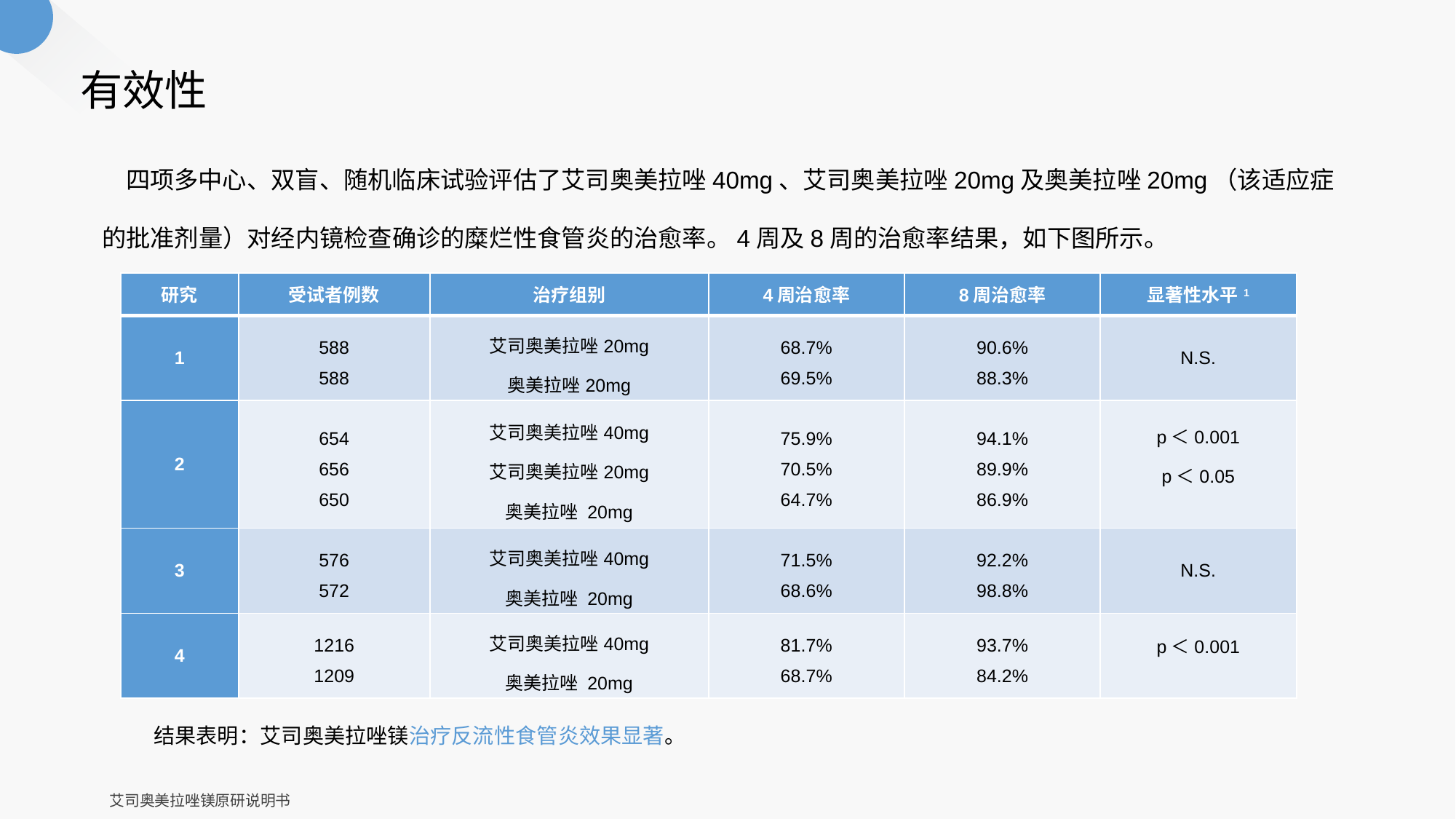

有效性
    四项多中心、双盲、随机临床试验评估了艾司奥美拉唑40mg、艾司奥美拉唑20mg及奥美拉唑20mg（该适应症的批准剂量）对经内镜检查确诊的糜烂性食管炎的治愈率。4周及8周的治愈率结果，如下图所示。
| 研究 | 受试者例数 | 治疗组别 | 4周治愈率 | 8周治愈率 | 显著性水平1 |
| --- | --- | --- | --- | --- | --- |
| 1 | 588 588 | 艾司奥美拉唑20mg 奥美拉唑20mg | 68.7% 69.5% | 90.6% 88.3% | N.S. |
| 2 | 654 656 650 | 艾司奥美拉唑40mg 艾司奥美拉唑20mg 奥美拉唑 20mg | 75.9% 70.5% 64.7% | 94.1% 89.9% 86.9% | p＜0.001 p＜0.05 |
| 3 | 576 572 | 艾司奥美拉唑40mg 奥美拉唑 20mg | 71.5% 68.6% | 92.2% 98.8% | N.S. |
| 4 | 1216 1209 | 艾司奥美拉唑40mg 奥美拉唑 20mg | 81.7% 68.7% | 93.7% 84.2% | p＜0.001 |
结果表明：艾司奥美拉唑镁治疗反流性食管炎效果显著。
艾司奥美拉唑镁原研说明书